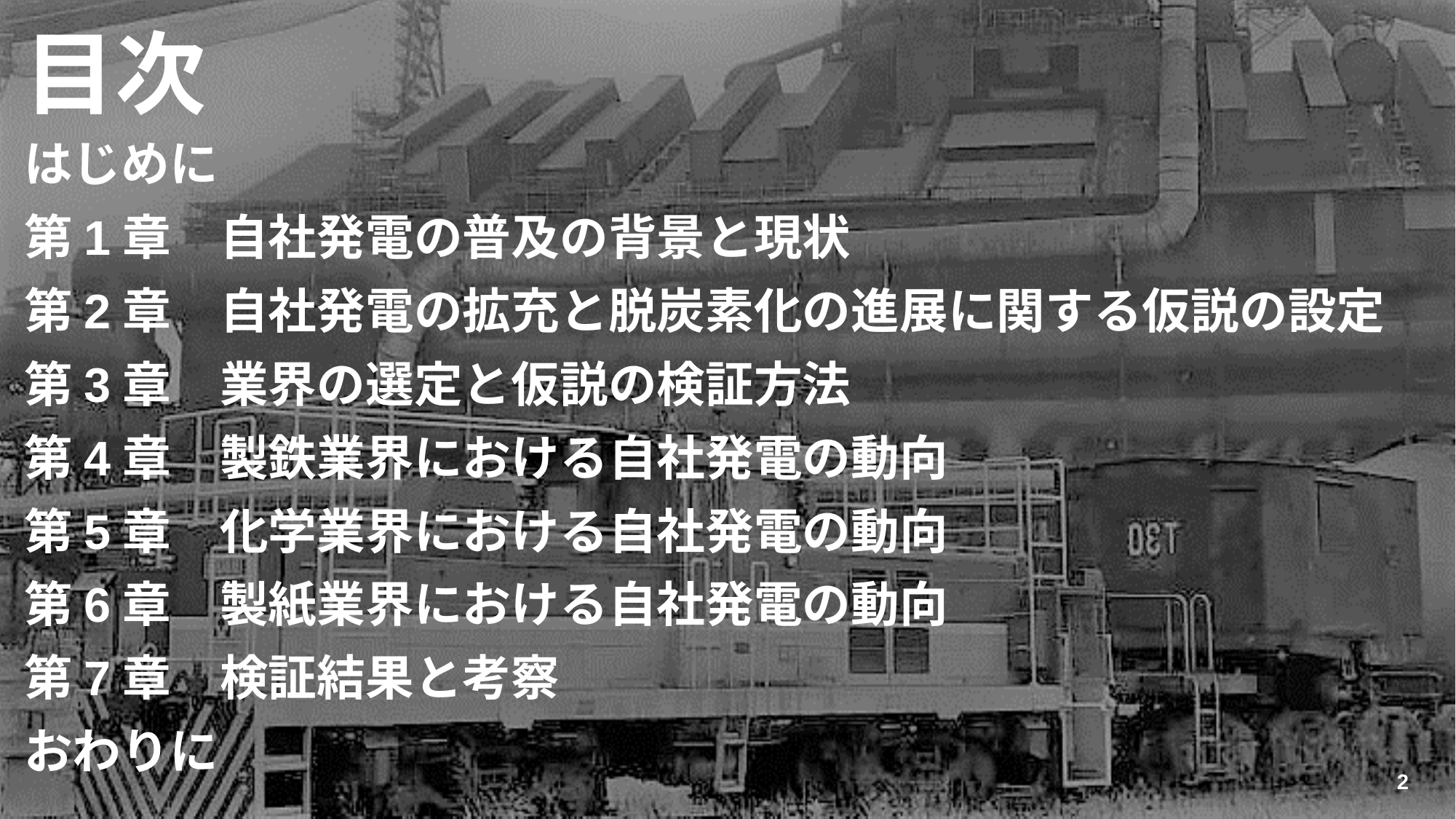

# 目次
はじめに
第1章　自社発電の普及の背景と現状
第2章　自社発電の拡充と脱炭素化の進展に関する仮説の設定
第3章　業界の選定と仮説の検証方法
第4章　製鉄業界における自社発電の動向
第5章　化学業界における自社発電の動向
第6章　製紙業界における自社発電の動向
第7章　検証結果と考察
おわりに
2